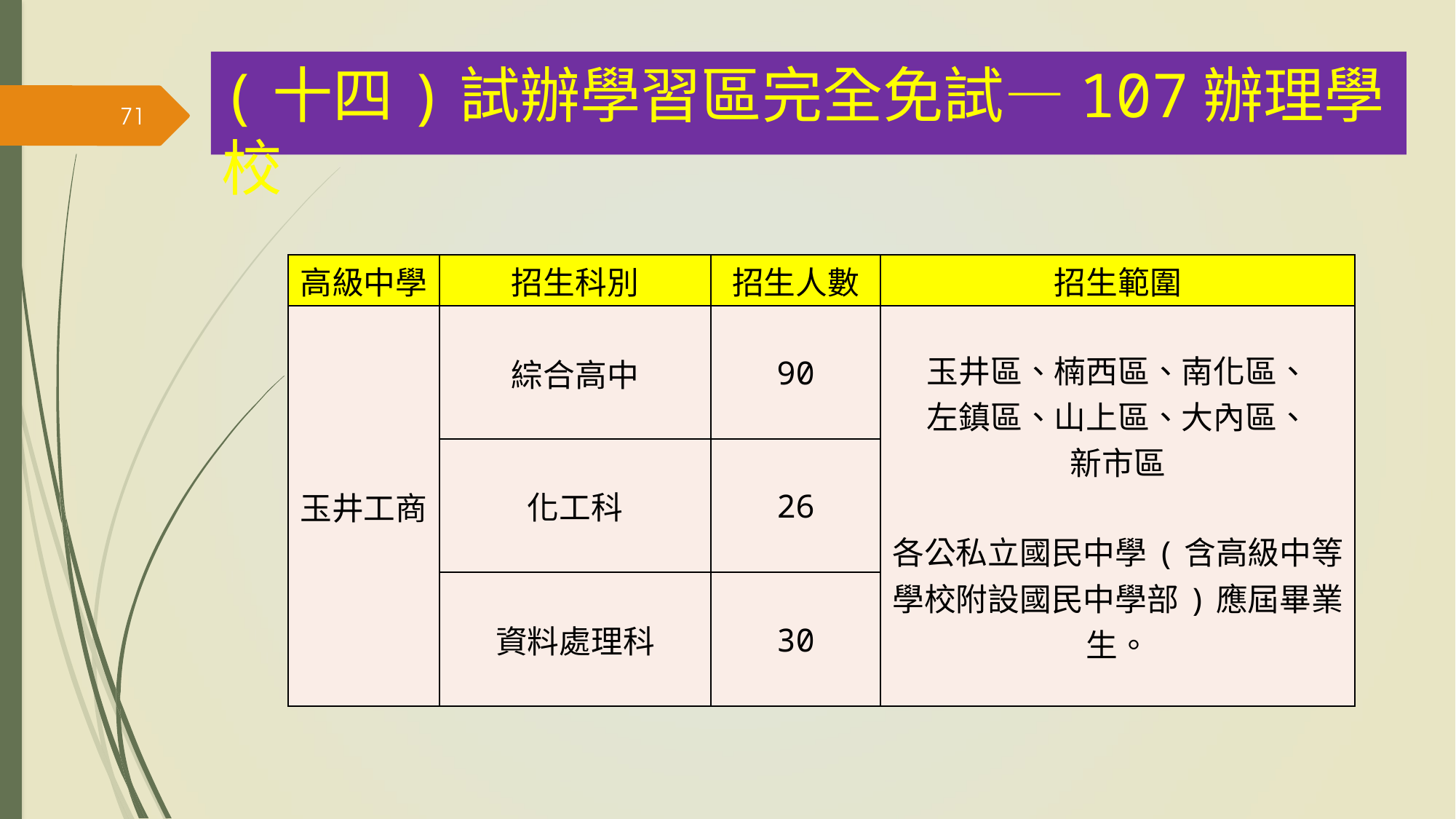

(十四)試辦學習區完全免試—107辦理學校

71
| 高級中學 | 招生科別 | 招生人數 | 招生範圍 |
| --- | --- | --- | --- |
| 玉井工商 | 綜合高中 | 90 | 玉井區、楠西區、南化區、 左鎮區、山上區、大內區、 新市區 各公私立國民中學(含高級中等學校附設國民中學部)應屆畢業生。 |
|  | 化工科 | 26 |  |
|  | 資料處理科 | 30 |  |